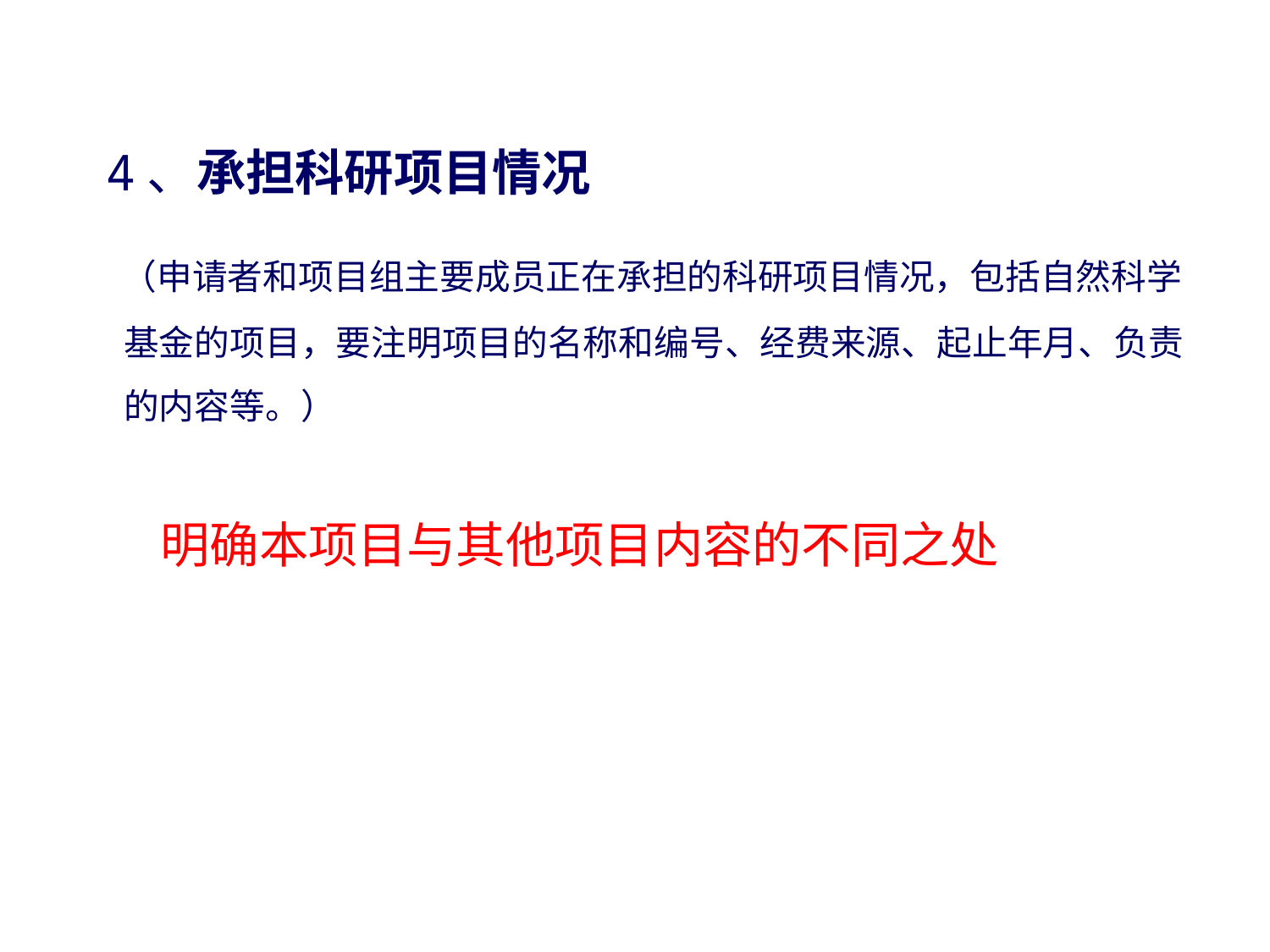

4、承担科研项目情况
   （申请者和项目组主要成员正在承担的科研项目情况，包括自然科学基金的项目，要注明项目的名称和编号、经费来源、起止年月、负责的内容等。）

明确本项目与其他项目内容的不同之处